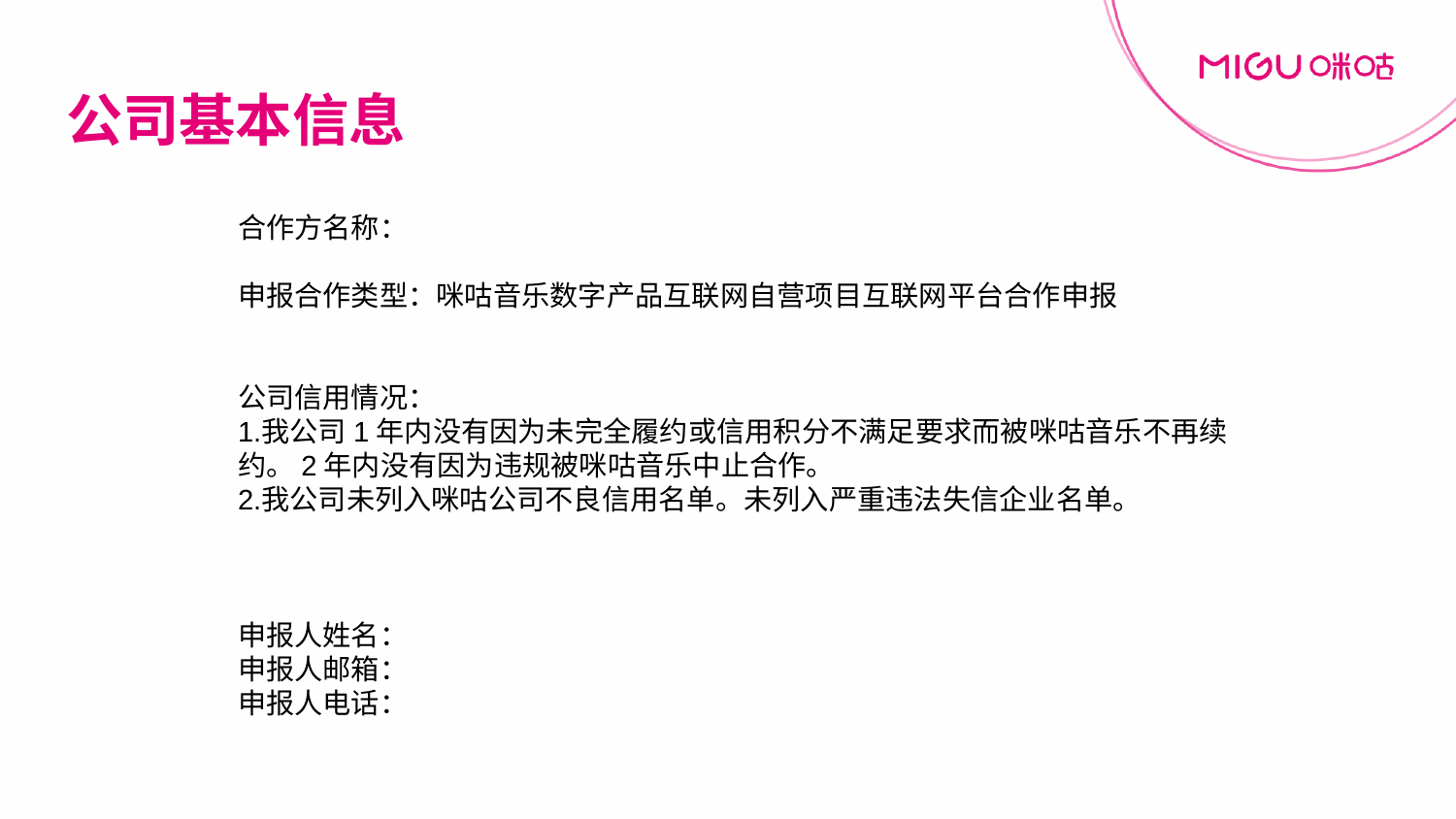

公司基本信息

合作方名称：

申报合作类型：咪咕音乐数字产品互联网自营项目互联网平台合作申报

公司信用情况：
我公司1年内没有因为未完全履约或信用积分不满足要求而被咪咕音乐不再续约。2年内没有因为违规被咪咕音乐中止合作。
我公司未列入咪咕公司不良信用名单。未列入严重违法失信企业名单。

申报人姓名：
申报人邮箱：
申报人电话：